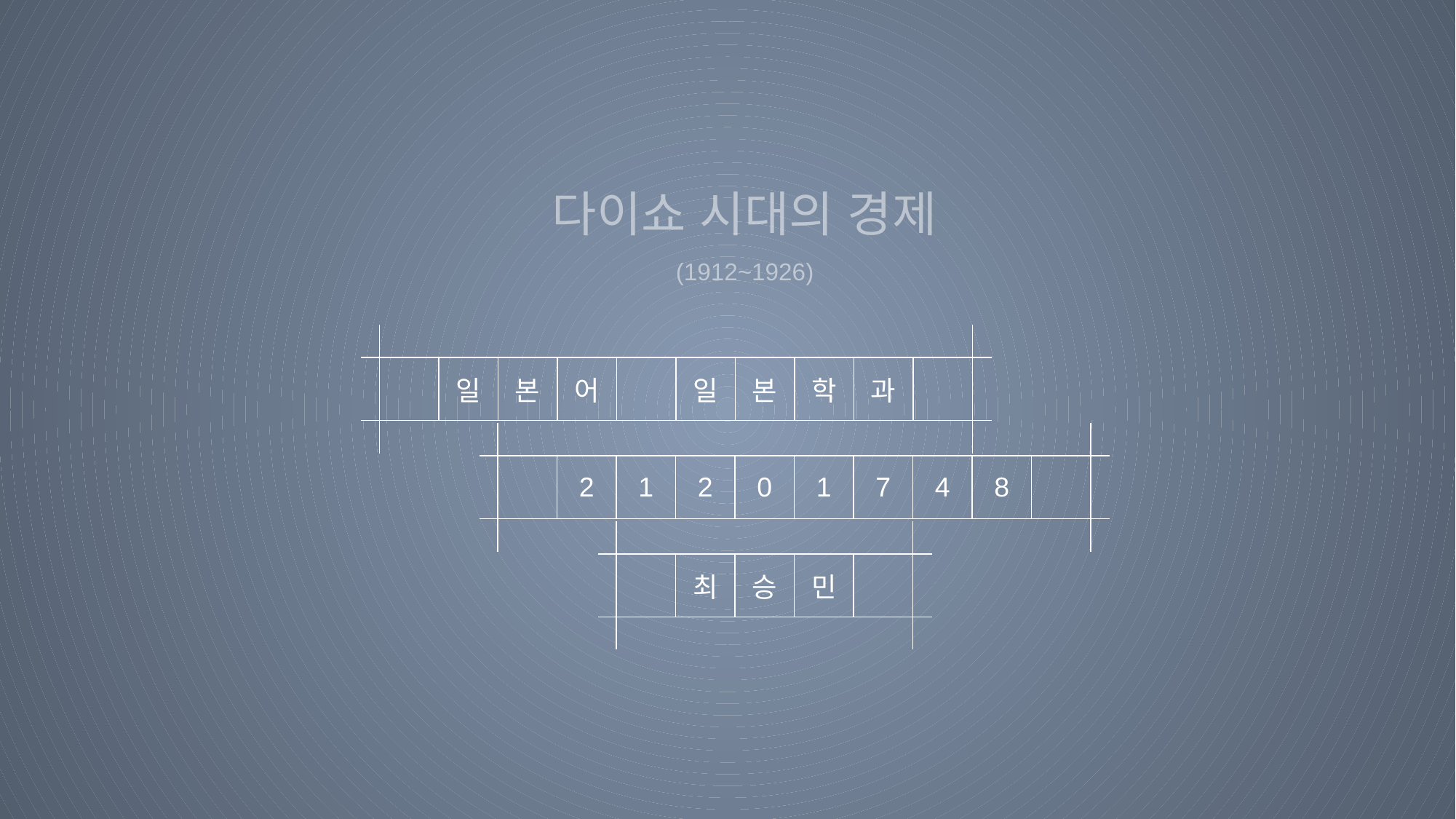

다이쇼 시대의 경제
(1912~1926)

|  |  |  |  |  |  |  |  |  |  |  |  |
| --- | --- | --- | --- | --- | --- | --- | --- | --- | --- | --- | --- |
|  |  | 일 | 본 | 어 |  | 일 | 본 | 학 | 과 |  |  |
|  |  |  |  |  |  |  |  |  |  |  |  |
|  |  |  |  |  |  |  |  |  |  |  |  |
| --- | --- | --- | --- | --- | --- | --- | --- | --- | --- | --- | --- |
|  |  | 2 | 1 | 2 | 0 | 1 | 7 | 4 | 8 |  |  |
|  |  |  |  |  |  |  |  |  |  |  |  |
|  |  |  |  |  |  |  |
| --- | --- | --- | --- | --- | --- | --- |
|  |  | 최 | 승 | 민 |  |  |
|  |  |  |  |  |  |  |